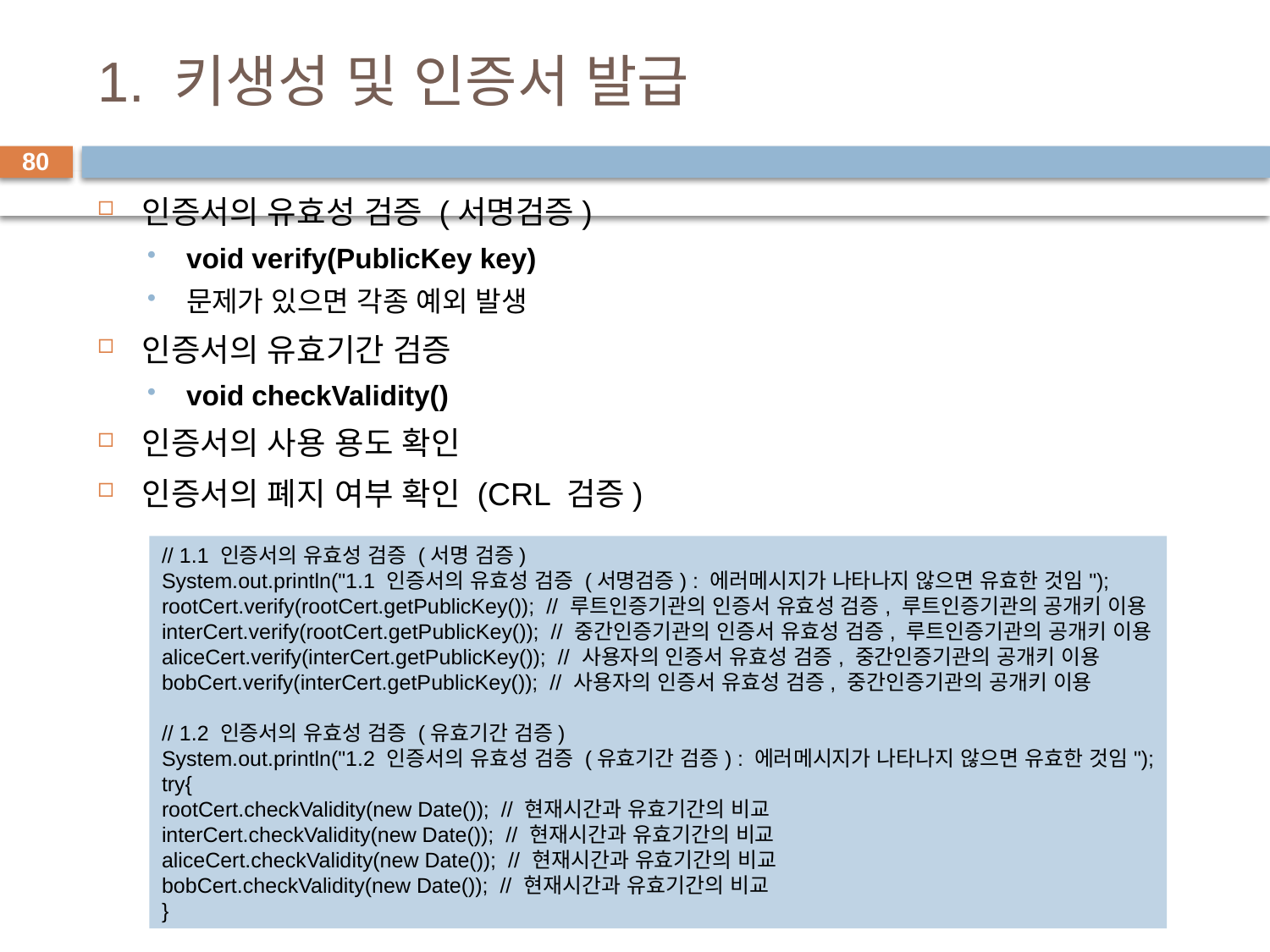

# 1. 키생성 및 인증서 발급
80
인증서의 유효성 검증 (서명검증)
void verify(PublicKey key)
문제가 있으면 각종 예외 발생
인증서의 유효기간 검증
void checkValidity()
인증서의 사용 용도 확인
인증서의 폐지 여부 확인 (CRL 검증)

// 1.1 인증서의 유효성 검증 (서명 검증)
System.out.println("1.1 인증서의 유효성 검증 (서명검증) : 에러메시지가 나타나지 않으면 유효한 것임");
rootCert.verify(rootCert.getPublicKey());  // 루트인증기관의 인증서 유효성 검증, 루트인증기관의 공개키 이용
interCert.verify(rootCert.getPublicKey());  // 중간인증기관의 인증서 유효성 검증, 루트인증기관의 공개키 이용
aliceCert.verify(interCert.getPublicKey());  // 사용자의 인증서 유효성 검증, 중간인증기관의 공개키 이용
bobCert.verify(interCert.getPublicKey());  // 사용자의 인증서 유효성 검증, 중간인증기관의 공개키 이용

// 1.2 인증서의 유효성 검증 (유효기간 검증)
System.out.println("1.2 인증서의 유효성 검증 (유효기간 검증) : 에러메시지가 나타나지 않으면 유효한 것임");
try{
rootCert.checkValidity(new Date());  // 현재시간과 유효기간의 비교
interCert.checkValidity(new Date());  // 현재시간과 유효기간의 비교
aliceCert.checkValidity(new Date());  // 현재시간과 유효기간의 비교
bobCert.checkValidity(new Date());  // 현재시간과 유효기간의 비교
}